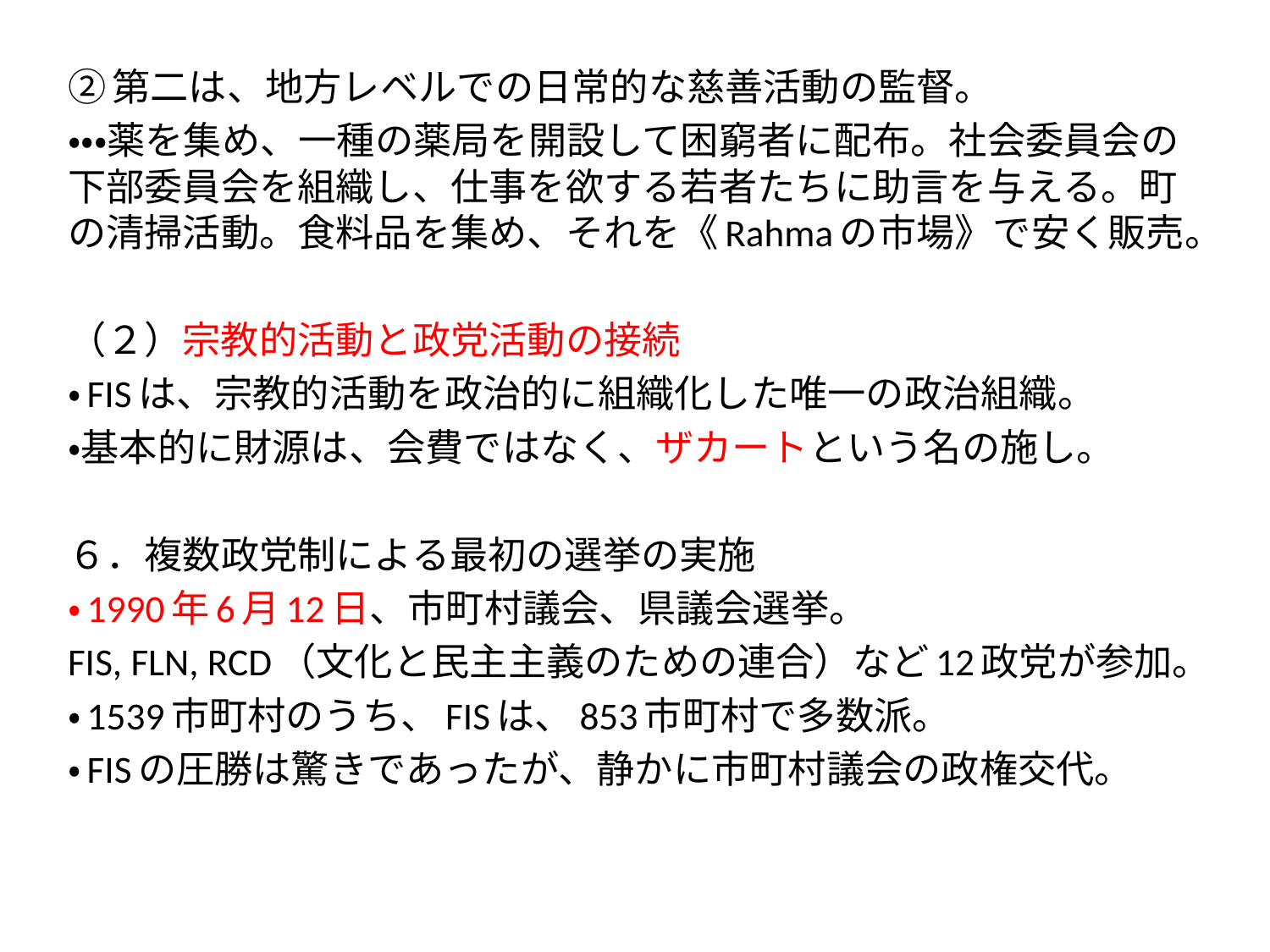

②第二は、地方レベルでの日常的な慈善活動の監督。
・・・薬を集め、一種の薬局を開設して困窮者に配布。社会委員会の下部委員会を組織し、仕事を欲する若者たちに助言を与える。町の清掃活動。食料品を集め、それを《Rahmaの市場》で安く販売。

（２）宗教的活動と政党活動の接続
・FISは、宗教的活動を政治的に組織化した唯一の政治組織。
・基本的に財源は、会費ではなく、ザカートという名の施し。

６．複数政党制による最初の選挙の実施
・1990年6月12日、市町村議会、県議会選挙。
FIS, FLN, RCD（文化と民主主義のための連合）など12政党が参加。
・1539市町村のうち、FISは、853市町村で多数派。
・FISの圧勝は驚きであったが、静かに市町村議会の政権交代。